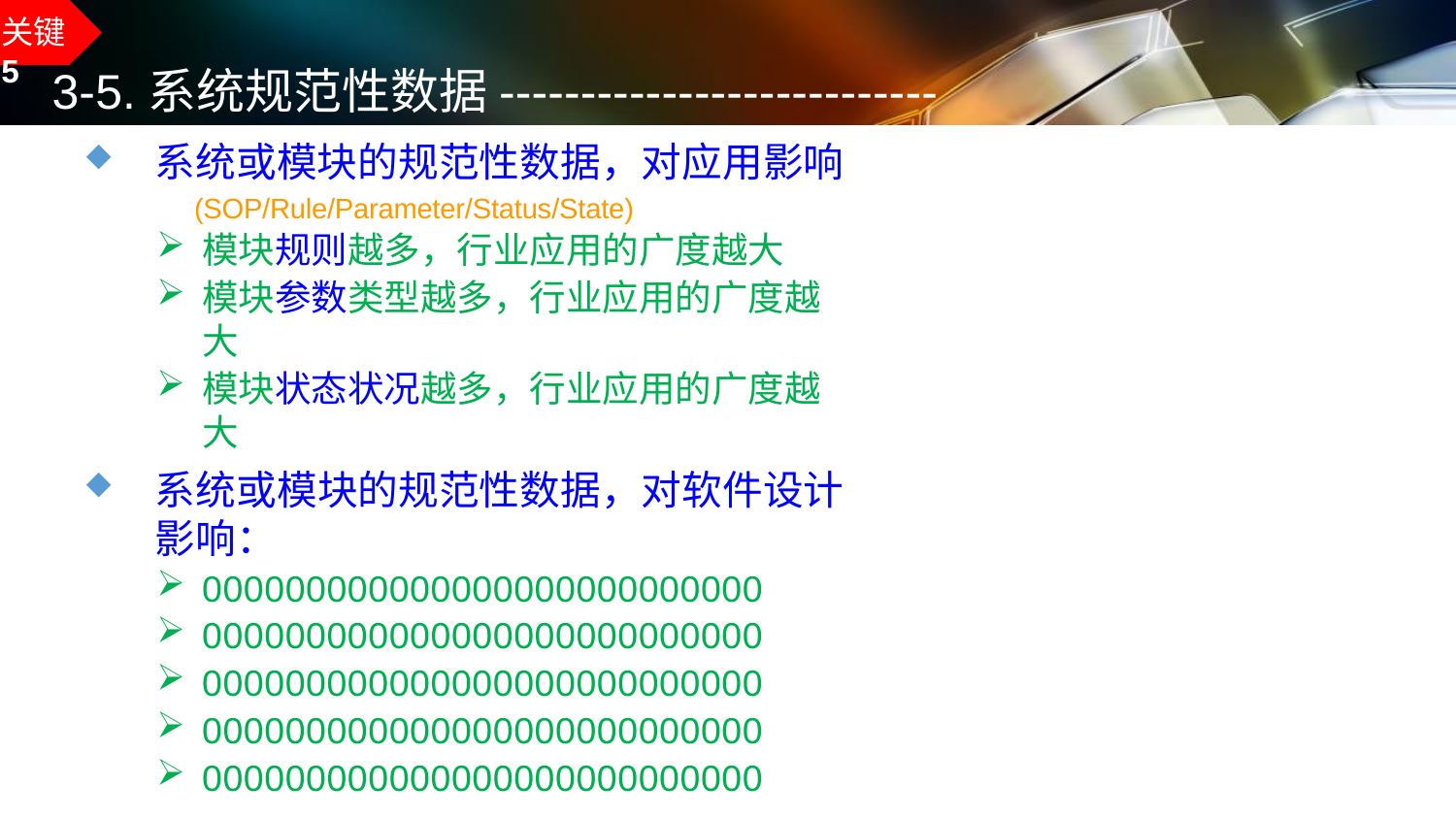

关键5
# 3-5.系统规范性数据---------------------------
系统或模块的规范性数据，对应用影响
(SOP/Rule/Parameter/Status/State)
模块规则越多，行业应用的广度越大
模块参数类型越多，行业应用的广度越大
模块状态状况越多，行业应用的广度越大
系统或模块的规范性数据，对软件设计影响：
000000000000000000000000000
000000000000000000000000000
000000000000000000000000000
000000000000000000000000000
000000000000000000000000000